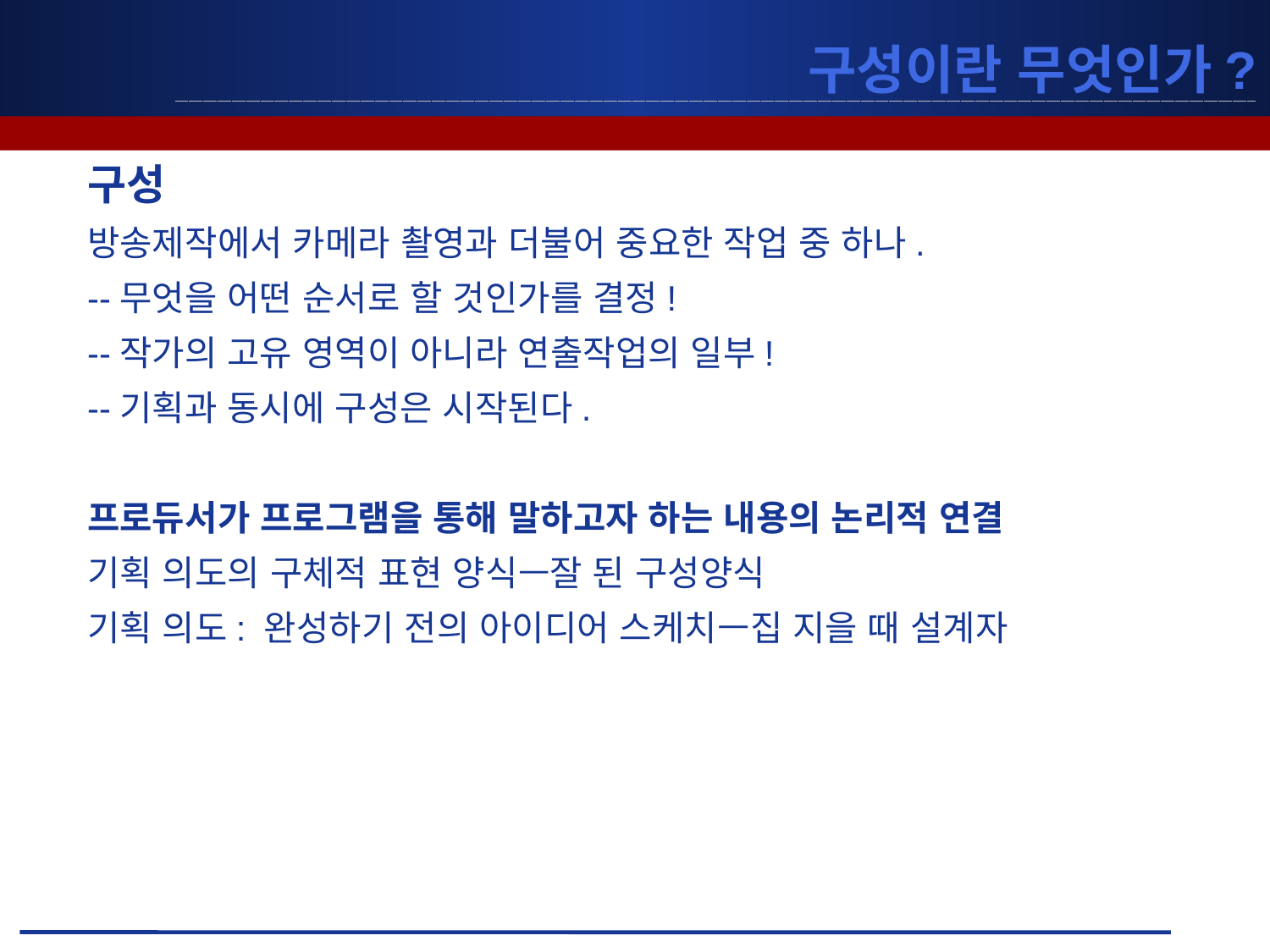

# 구성이란 무엇인가?
구성
방송제작에서 카메라 촬영과 더불어 중요한 작업 중 하나.
--무엇을 어떤 순서로 할 것인가를 결정!
--작가의 고유 영역이 아니라 연출작업의 일부!
--기획과 동시에 구성은 시작된다.

프로듀서가 프로그램을 통해 말하고자 하는 내용의 논리적 연결
기획 의도의 구체적 표현 양식—잘 된 구성양식
기획 의도: 완성하기 전의 아이디어 스케치ㅡ집 지을 때 설계자